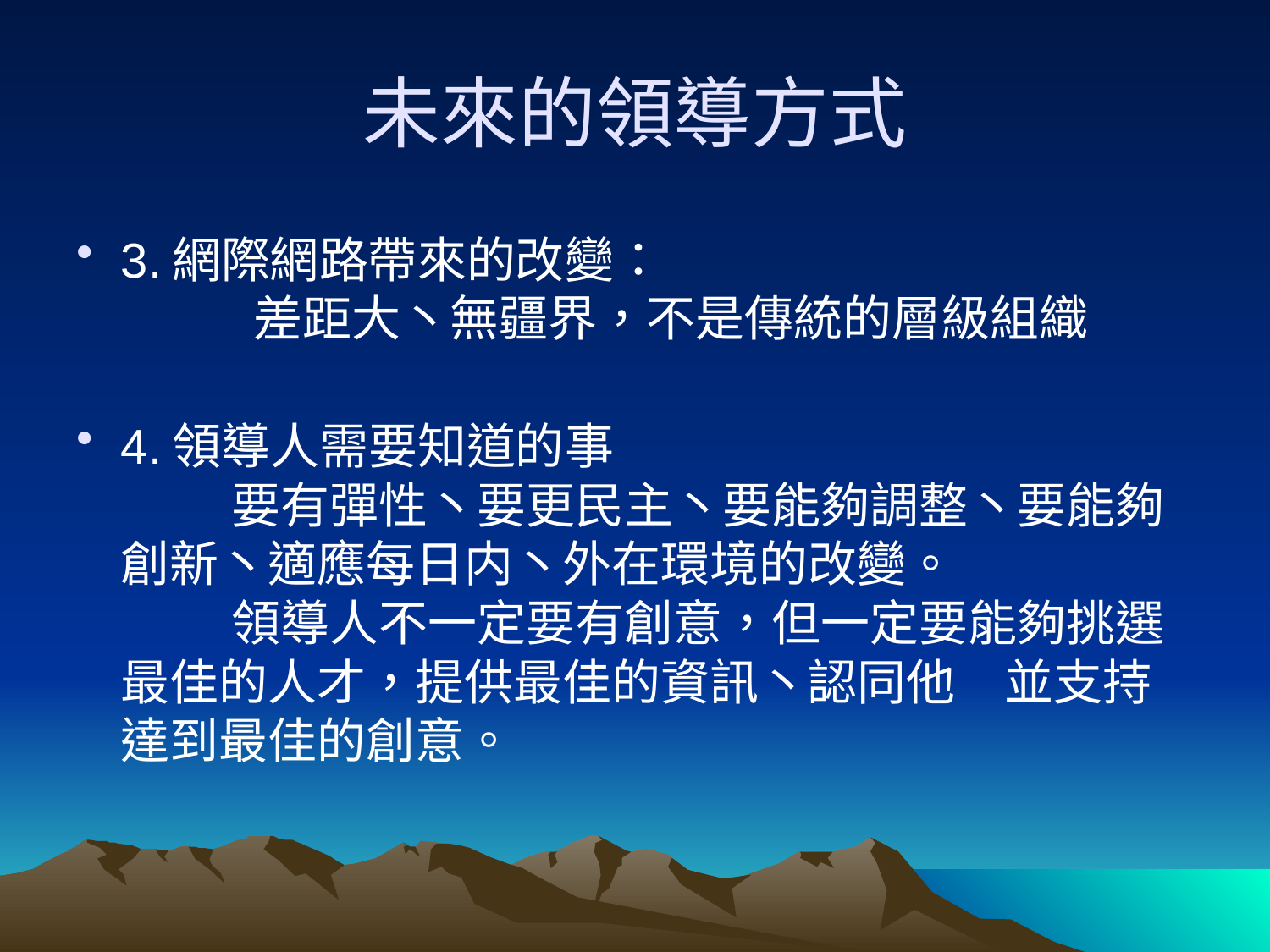

# 未來的領導方式
3.網際網路帶來的改變：
	  差距大丶無疆界，不是傳統的層級組織
4.領導人需要知道的事
	要有彈性丶要更民主丶要能夠調整丶要能	夠創新丶適應每日内丶外在環境的改變。
	領導人不一定要有創意，但一定要能夠挑	選最佳的人才，提供最佳的資訊丶認同他	並支持達到最佳的創意。